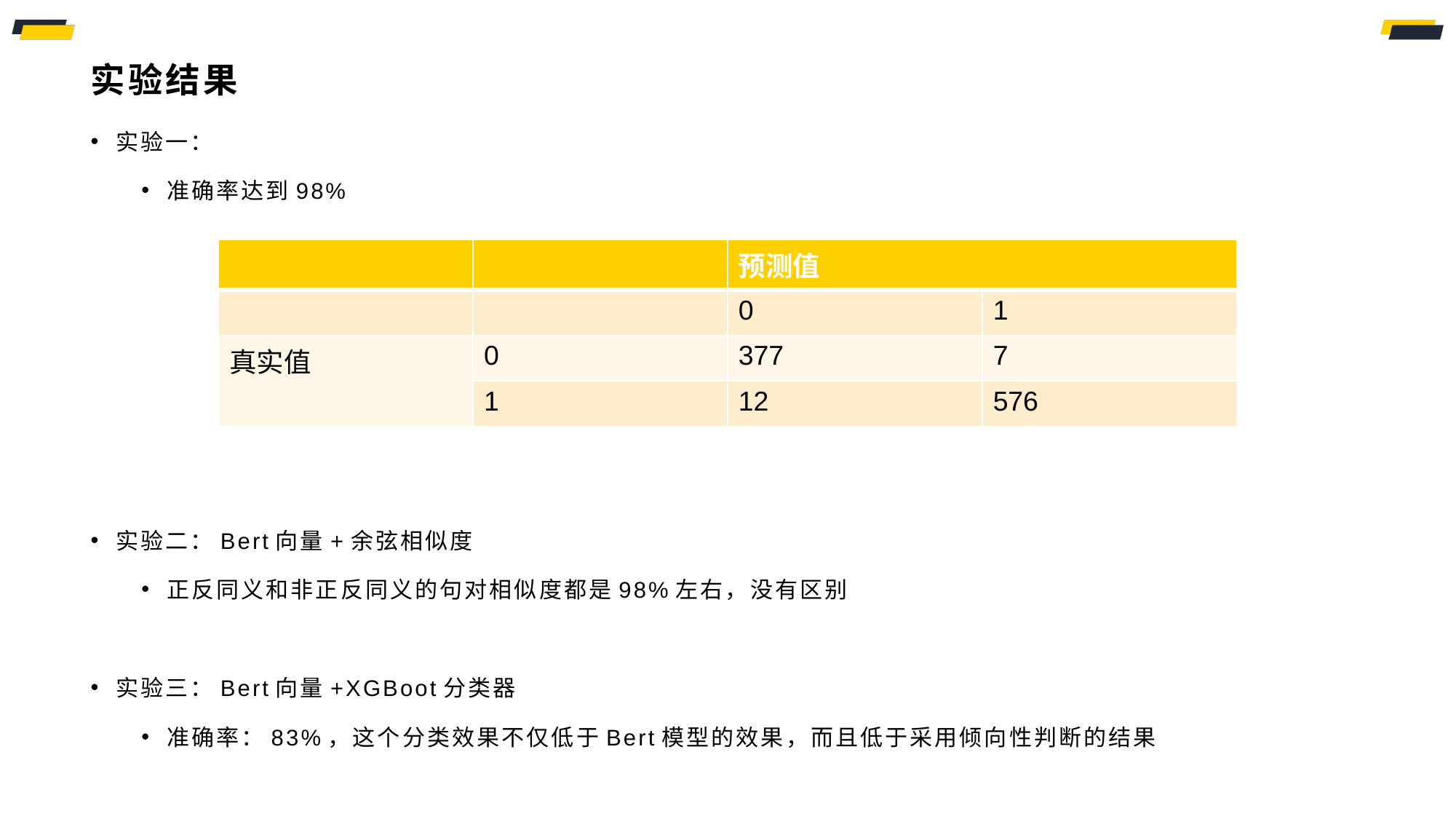

# 实验结果
实验一：
准确率达到98%

实验二：Bert向量+余弦相似度
正反同义和非正反同义的句对相似度都是98%左右，没有区别

实验三：Bert向量+XGBoot分类器
准确率：83%，这个分类效果不仅低于Bert模型的效果，而且低于采用倾向性判断的结果
|  |  | 预测值 |  |
| --- | --- | --- | --- |
|  |  | 0 | 1 |
| 真实值 | 0 | 377 | 7 |
|  | 1 | 12 | 576 |